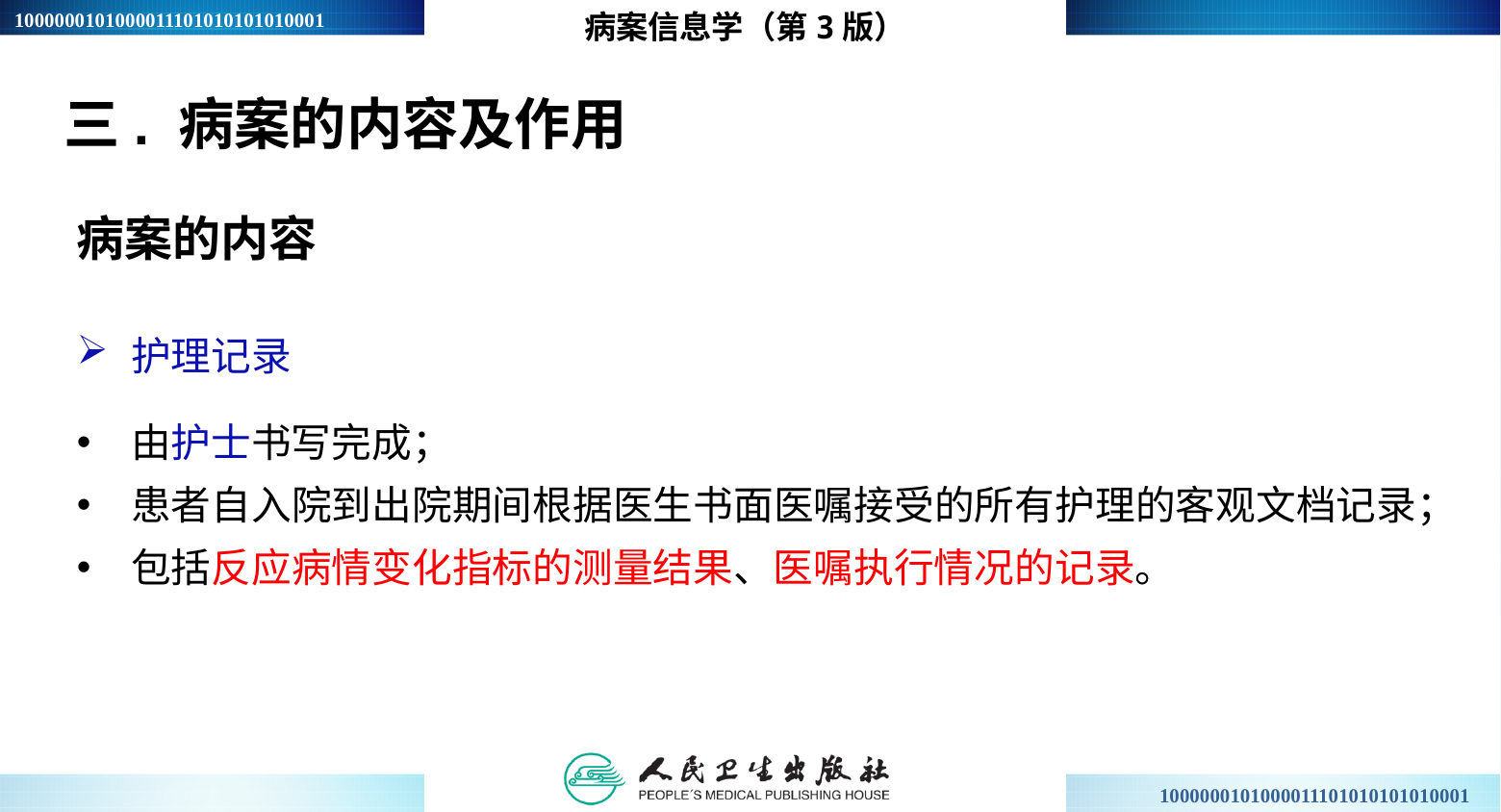

病案信息学（第3版）
三. 病案的内容及作用
病案的内容
护理记录
由护士书写完成；
患者自入院到出院期间根据医生书面医嘱接受的所有护理的客观文档记录；
包括反应病情变化指标的测量结果、医嘱执行情况的记录。